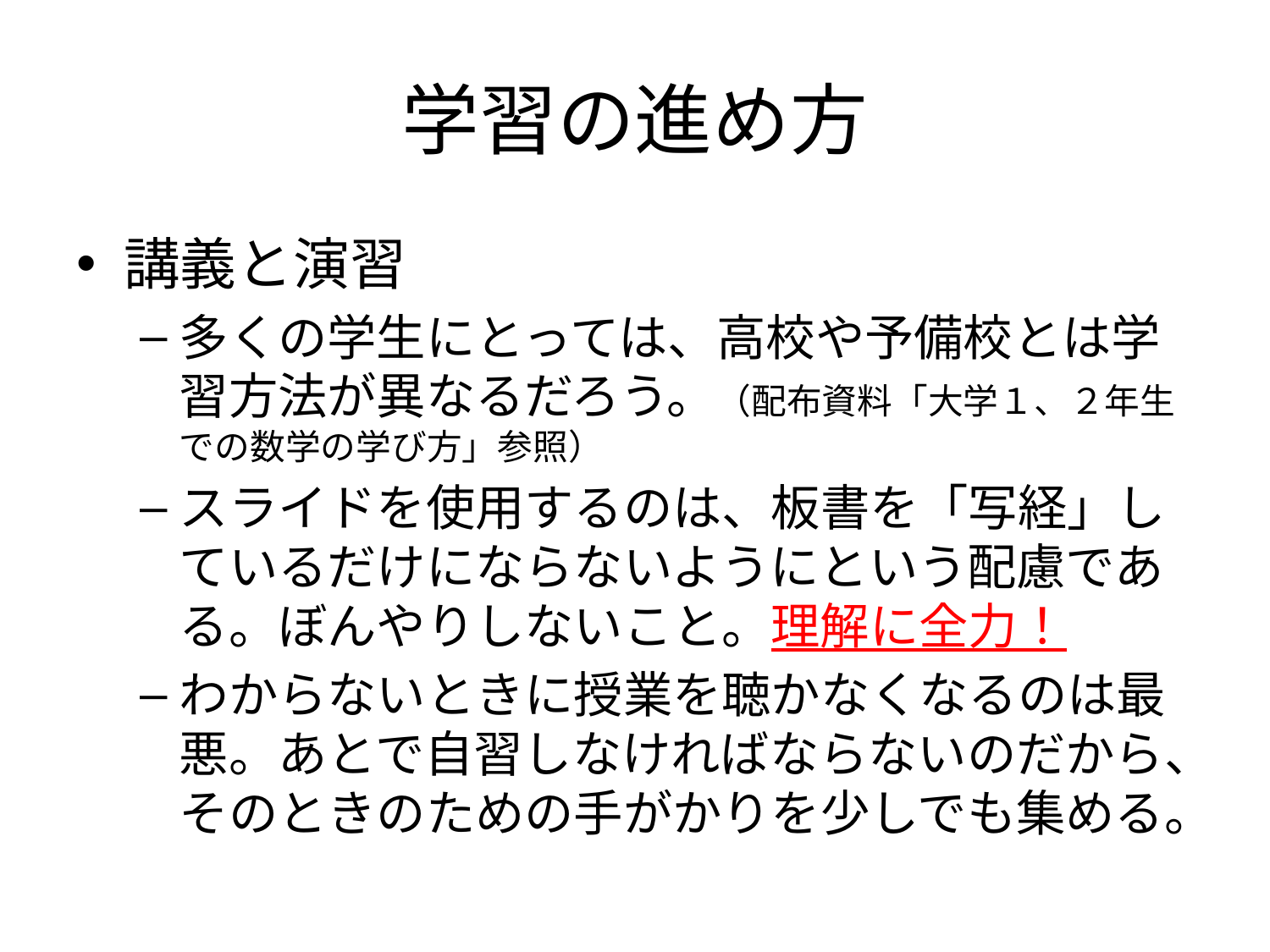

# 学習の進め方
講義と演習
多くの学生にとっては、高校や予備校とは学習方法が異なるだろう。（配布資料「大学１、２年生での数学の学び方」参照）
スライドを使用するのは、板書を「写経」しているだけにならないようにという配慮である。ぼんやりしないこと。理解に全力！
わからないときに授業を聴かなくなるのは最悪。あとで自習しなければならないのだから、そのときのための手がかりを少しでも集める。